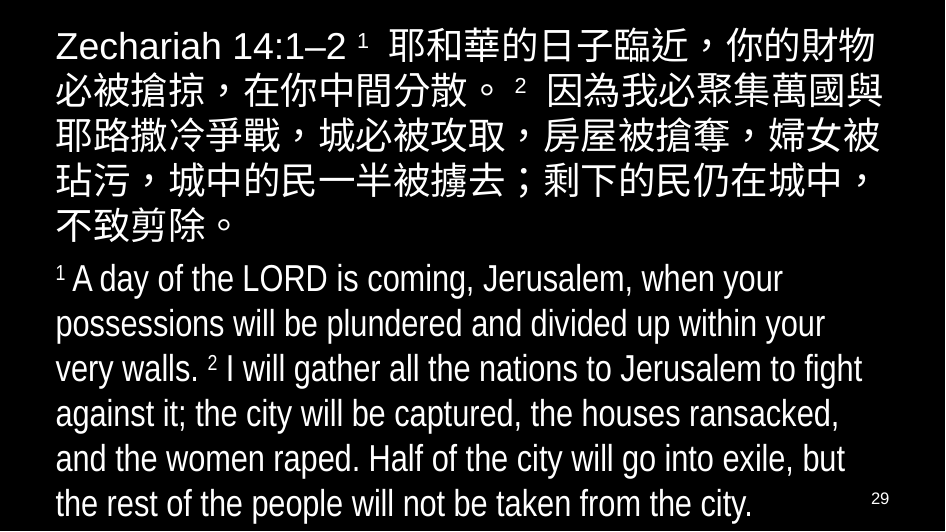

Zechariah 14:1–2 1 耶和華的日子臨近，你的財物必被搶掠，在你中間分散。2 因為我必聚集萬國與耶路撒冷爭戰，城必被攻取，房屋被搶奪，婦女被玷污，城中的民一半被擄去；剩下的民仍在城中，不致剪除。
1 A day of the Lord is coming, Jerusalem, when your possessions will be plundered and divided up within your very walls. 2 I will gather all the nations to Jerusalem to fight against it; the city will be captured, the houses ransacked, and the women raped. Half of the city will go into exile, but the rest of the people will not be taken from the city.

29